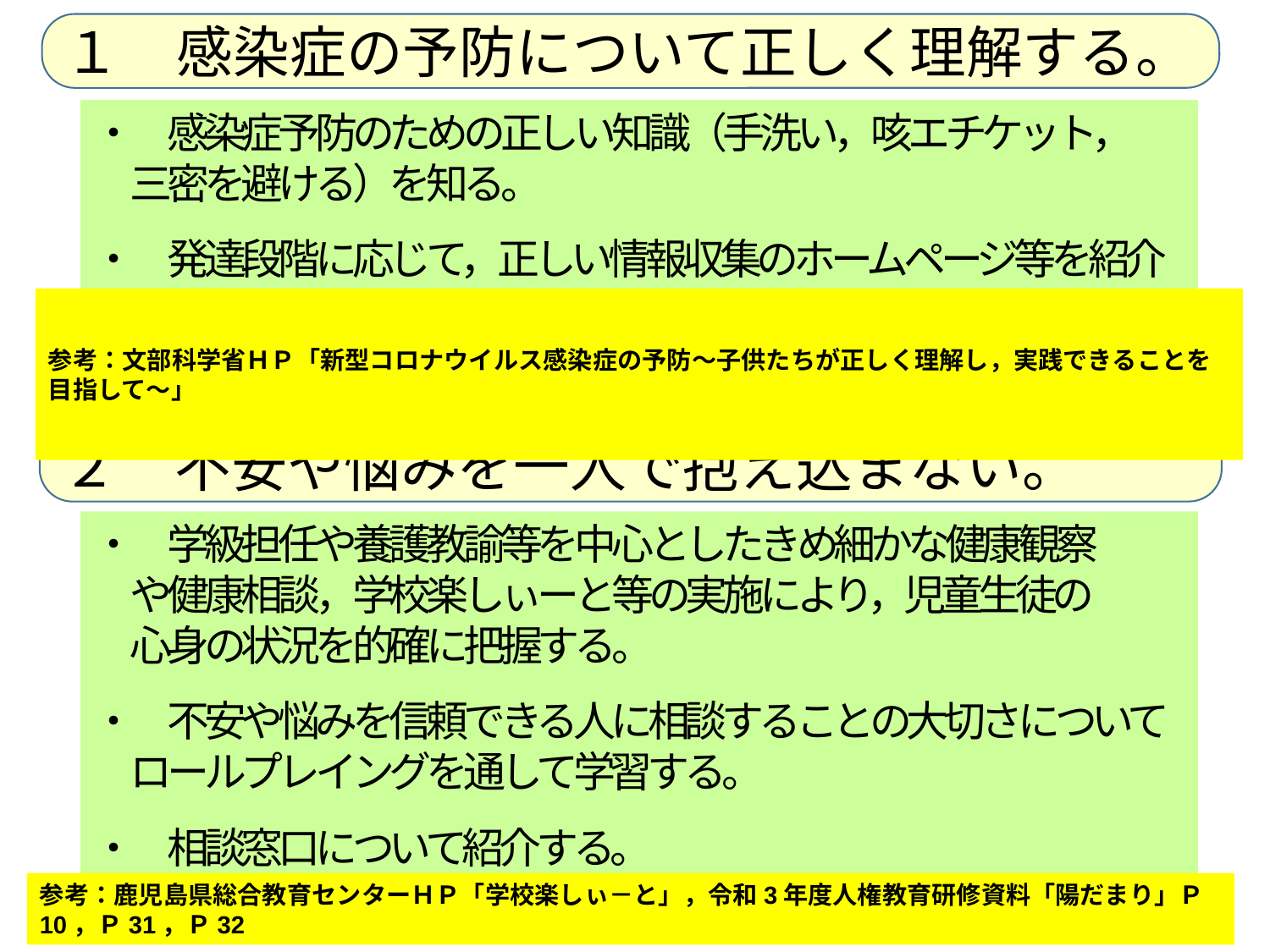

１　感染症の予防について正しく理解する。
・　感染症予防のための正しい知識（手洗い，咳エチケット，
　三密を避ける）を知る。

・　発達段階に応じて，正しい情報収集のホームページ等を紹介
　する。
# 参考：文部科学省ＨＰ「新型コロナウイルス感染症の予防～子供たちが正しく理解し，実践できることを目指して～」
２　不安や悩みを一人で抱え込まない。
・　学級担任や養護教諭等を中心としたきめ細かな健康観察
　や健康相談，学校楽しぃーと等の実施により，児童生徒の
　心身の状況を的確に把握する。

・　不安や悩みを信頼できる人に相談することの大切さについて
　ロールプレイングを通して学習する。

・　相談窓口について紹介する。
参考：鹿児島県総合教育センターＨＰ「学校楽しぃ－と」，令和3年度人権教育研修資料「陽だまり」Ｐ10，Ｐ31，Ｐ32